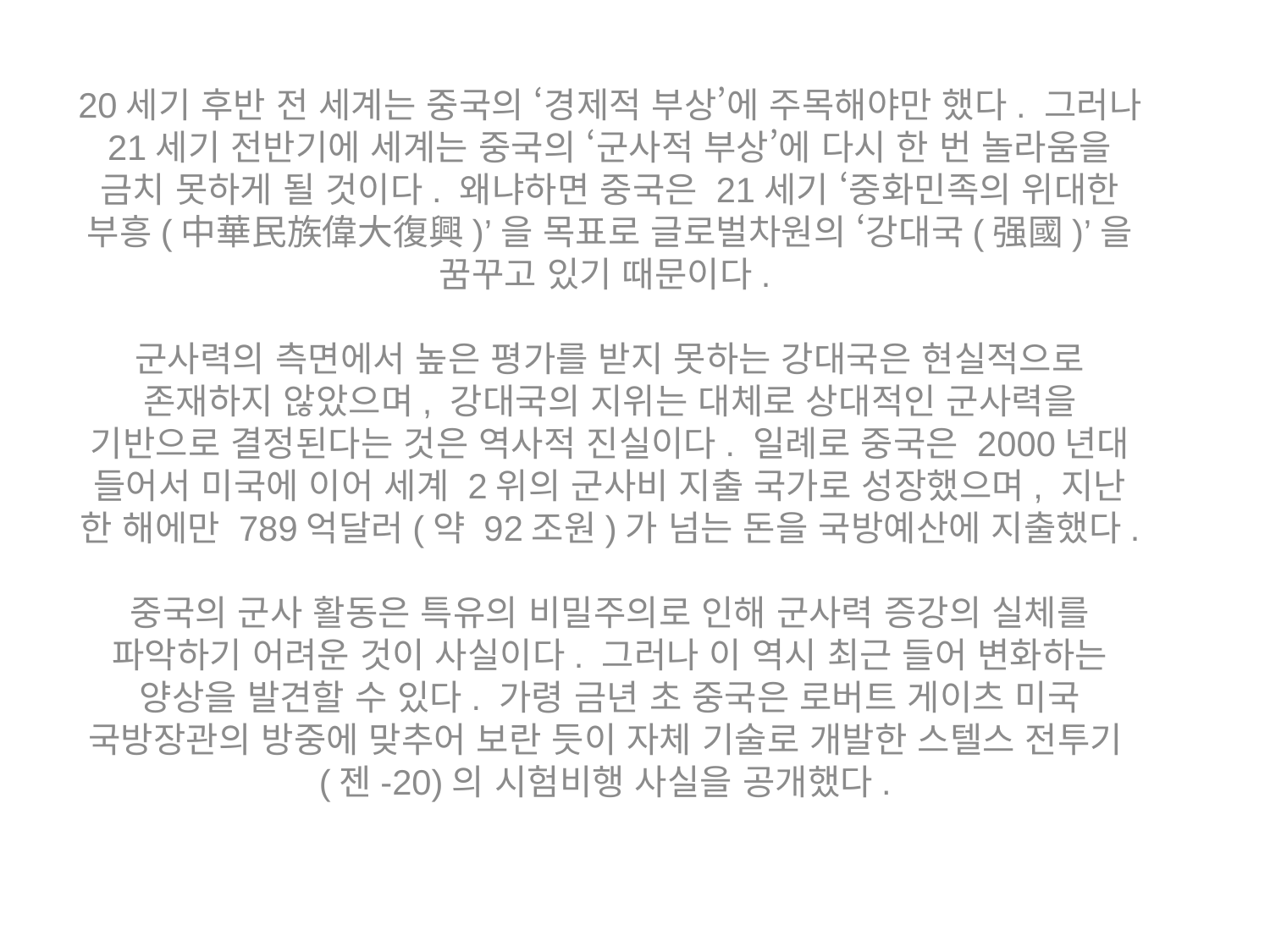

20세기 후반 전 세계는 중국의 ‘경제적 부상’에 주목해야만 했다. 그러나 21세기 전반기에 세계는 중국의 ‘군사적 부상’에 다시 한 번 놀라움을 금치 못하게 될 것이다. 왜냐하면 중국은 21세기 ‘중화민족의 위대한 부흥(中華民族偉大復興)’을 목표로 글로벌차원의 ‘강대국(强國)’을 꿈꾸고 있기 때문이다.
군사력의 측면에서 높은 평가를 받지 못하는 강대국은 현실적으로 존재하지 않았으며, 강대국의 지위는 대체로 상대적인 군사력을 기반으로 결정된다는 것은 역사적 진실이다. 일례로 중국은 2000년대 들어서 미국에 이어 세계 2위의 군사비 지출 국가로 성장했으며, 지난 한 해에만 789억달러(약 92조원)가 넘는 돈을 국방예산에 지출했다.
중국의 군사 활동은 특유의 비밀주의로 인해 군사력 증강의 실체를 파악하기 어려운 것이 사실이다. 그러나 이 역시 최근 들어 변화하는 양상을 발견할 수 있다. 가령 금년 초 중국은 로버트 게이츠 미국 국방장관의 방중에 맞추어 보란 듯이 자체 기술로 개발한 스텔스 전투기(젠-20)의 시험비행 사실을 공개했다.